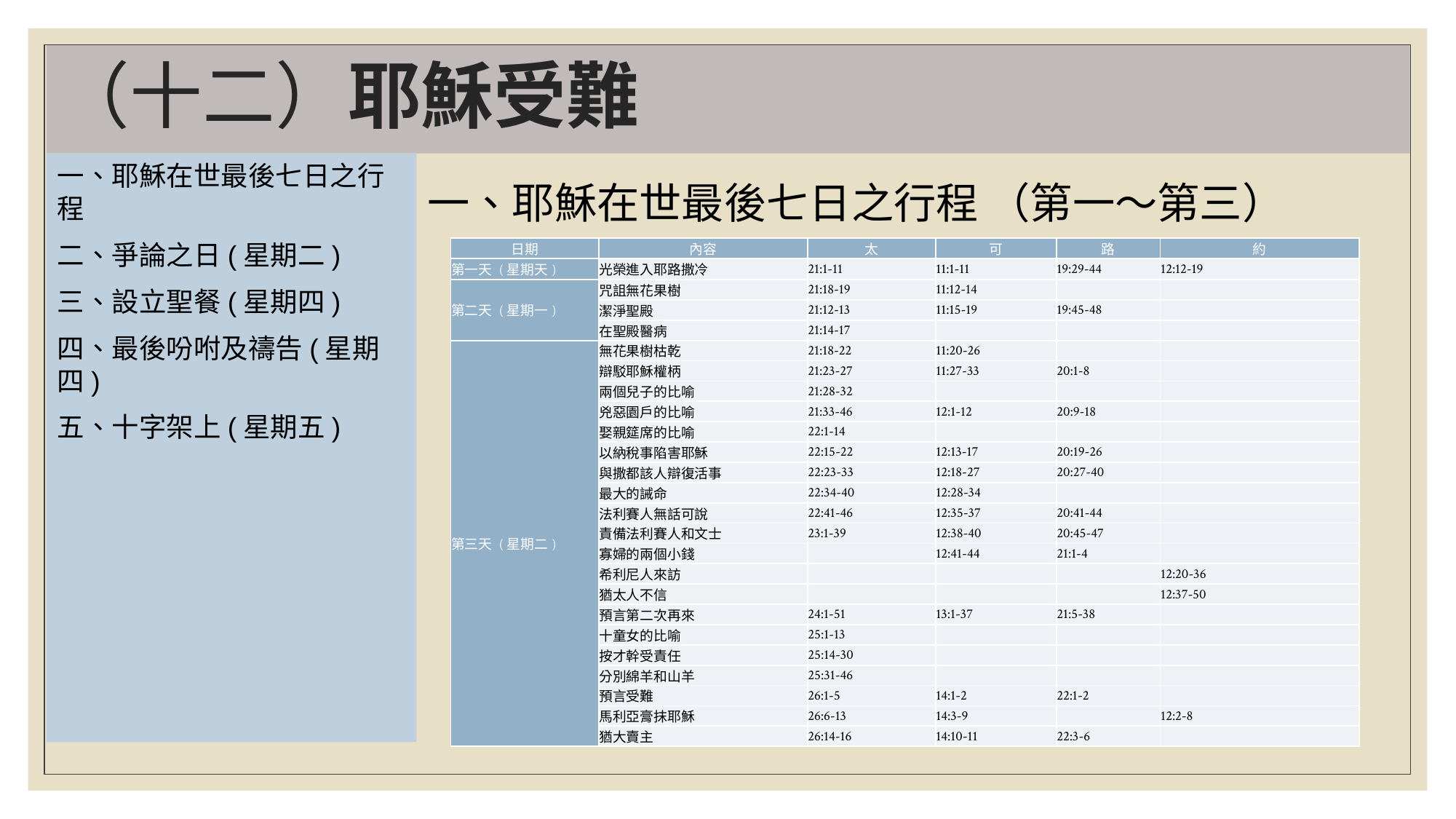

# （十二）耶穌受難
一、耶穌在世最後七日之行程
二、爭論之日(星期二)
三、設立聖餐(星期四)
四、最後吩咐及禱告(星期四)
五、十字架上(星期五)

一、耶穌在世最後七日之行程 （第一～第三）

| 日期 | 內容 | 太 | 可 | 路 | 約 |
| --- | --- | --- | --- | --- | --- |
| 第一天 (星期天) | 光榮進入耶路撒冷 | 21:1-11 | 11:1-11 | 19:29-44 | 12:12-19 |
| 第二天 (星期一) | 咒詛無花果樹 | 21:18-19 | 11:12-14 |  |  |
|  | 潔淨聖殿 | 21:12-13 | 11:15-19 | 19:45-48 |  |
|  | 在聖殿醫病 | 21:14-17 |  |  |  |
| 第三天 (星期二) | 無花果樹枯乾 | 21:18-22 | 11:20-26 |  |  |
|  | 辯駁耶穌權柄 | 21:23-27 | 11:27-33 | 20:1-8 |  |
|  | 兩個兒子的比喻 | 21:28-32 |  |  |  |
|  | 兇惡園戶的比喻 | 21:33-46 | 12:1-12 | 20:9-18 |  |
|  | 娶親筵席的比喻 | 22:1-14 |  |  |  |
|  | 以納稅事陷害耶穌 | 22:15-22 | 12:13-17 | 20:19-26 |  |
|  | 與撒都該人辯復活事 | 22:23-33 | 12:18-27 | 20:27-40 |  |
|  | 最大的誡命 | 22:34-40 | 12:28-34 |  |  |
|  | 法利賽人無話可說 | 22:41-46 | 12:35-37 | 20:41-44 |  |
|  | 責備法利賽人和文士 | 23:1-39 | 12:38-40 | 20:45-47 |  |
|  | 寡婦的兩個小錢 |  | 12:41-44 | 21:1-4 |  |
|  | 希利尼人來訪 |  |  |  | 12:20-36 |
|  | 猶太人不信 |  |  |  | 12:37-50 |
|  | 預言第二次再來 | 24:1-51 | 13:1-37 | 21:5-38 |  |
|  | 十童女的比喻 | 25:1-13 |  |  |  |
|  | 按才幹受責任 | 25:14-30 |  |  |  |
|  | 分別綿羊和山羊 | 25:31-46 |  |  |  |
|  | 預言受難 | 26:1-5 | 14:1-2 | 22:1-2 |  |
|  | 馬利亞膏抹耶穌 | 26:6-13 | 14:3-9 |  | 12:2-8 |
|  | 猶大賣主 | 26:14-16 | 14:10-11 | 22:3-6 |  |